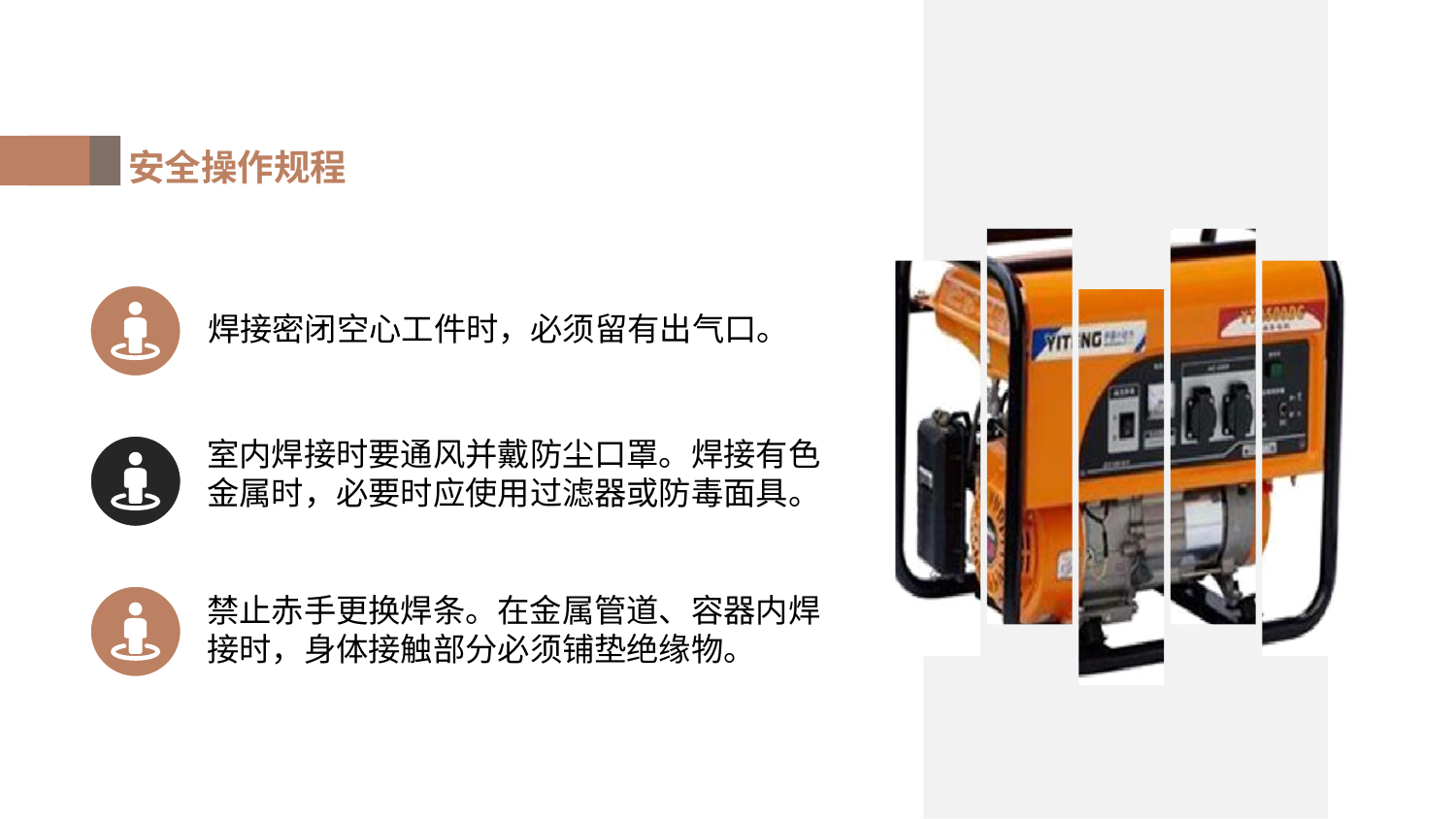

三、电焊安全操作规范
安全操作规程

焊接密闭空心工件时，必须留有出气口。
室内焊接时要通风并戴防尘口罩。焊接有色金属时，必要时应使用过滤器或防毒面具。

禁止赤手更换焊条。在金属管道、容器内焊接时，身体接触部分必须铺垫绝缘物。